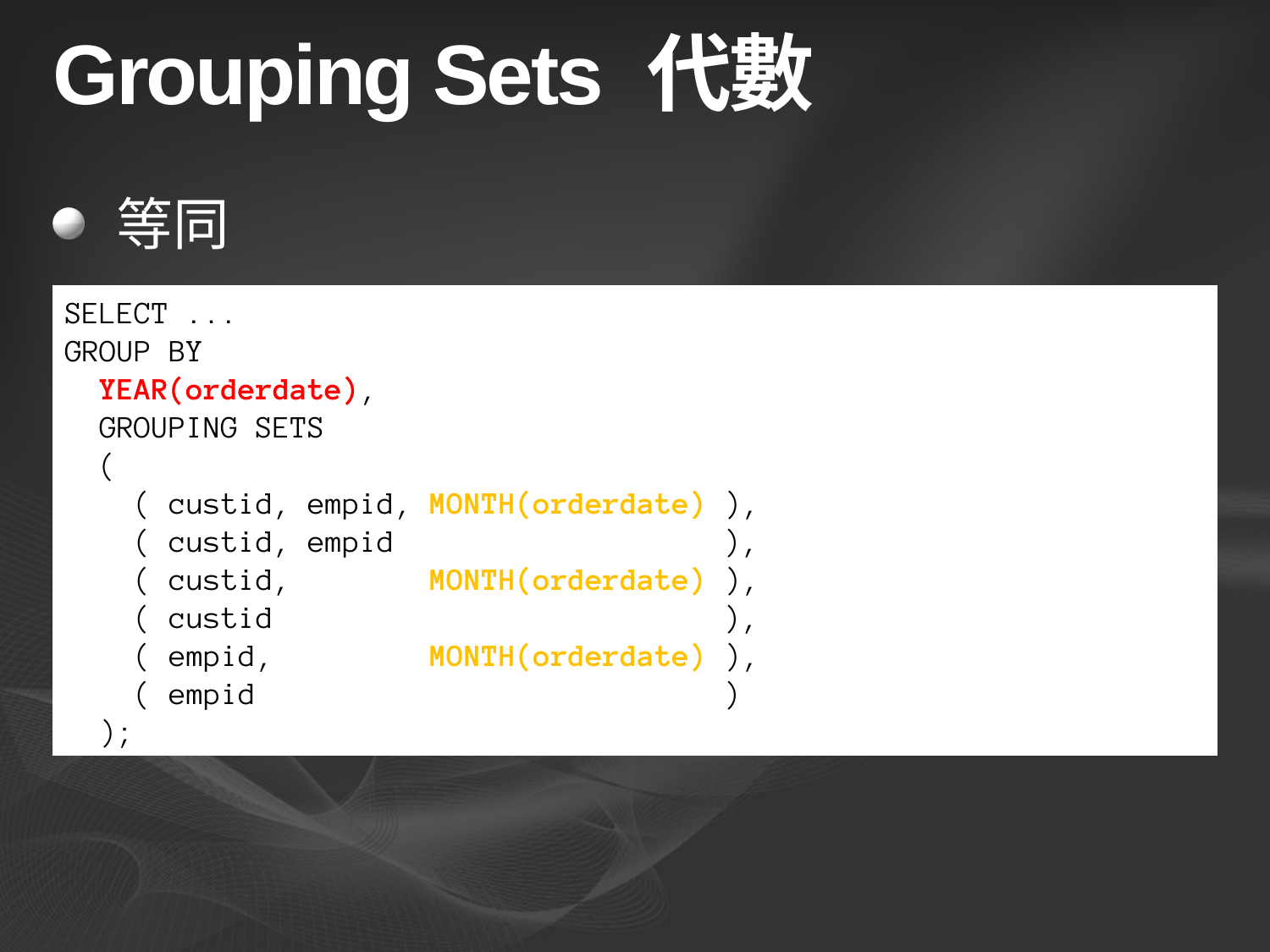

# Grouping Sets 代數
等同
SELECT ...
GROUP BY
  YEAR(orderdate),
  GROUPING SETS
  (
    ( custid, empid, MONTH(orderdate) ),
    ( custid, empid                   ),
    ( custid,        MONTH(orderdate) ),
    ( custid                          ),
    ( empid,         MONTH(orderdate) ),
    ( empid                           )
  );